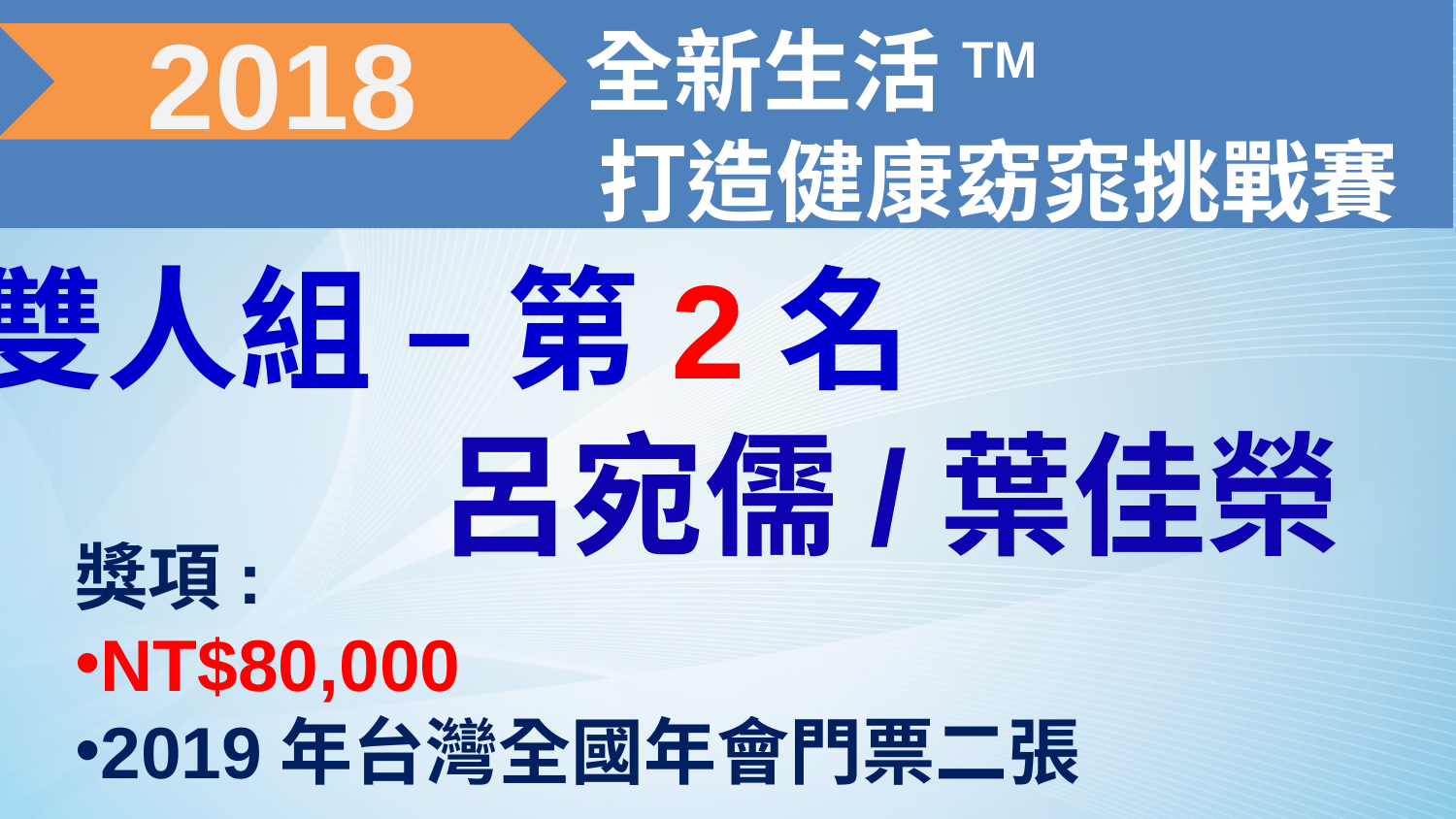

全新生活TM
                          打造健康窈窕挑戰賽
2018
雙人組 – 第2名
呂宛儒/葉佳榮

獎項:
NT$80,000
2019年台灣全國年會門票二張